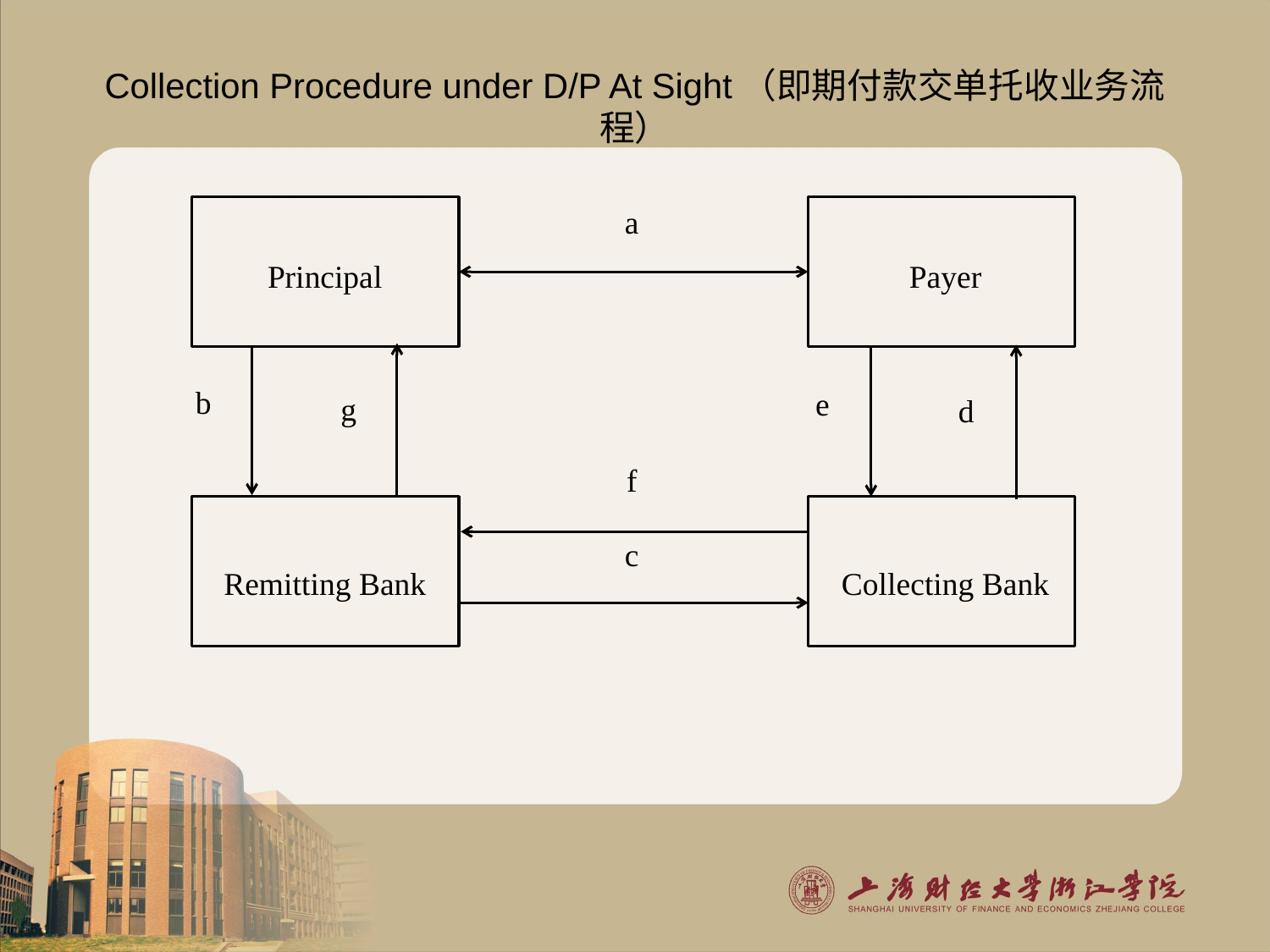

# Collection Procedure under D/P At Sight（即期付款交单托收业务流程）

a

Principal
Payer

Remitting Bank
Collecting Bank
b
e
g

d
f
c